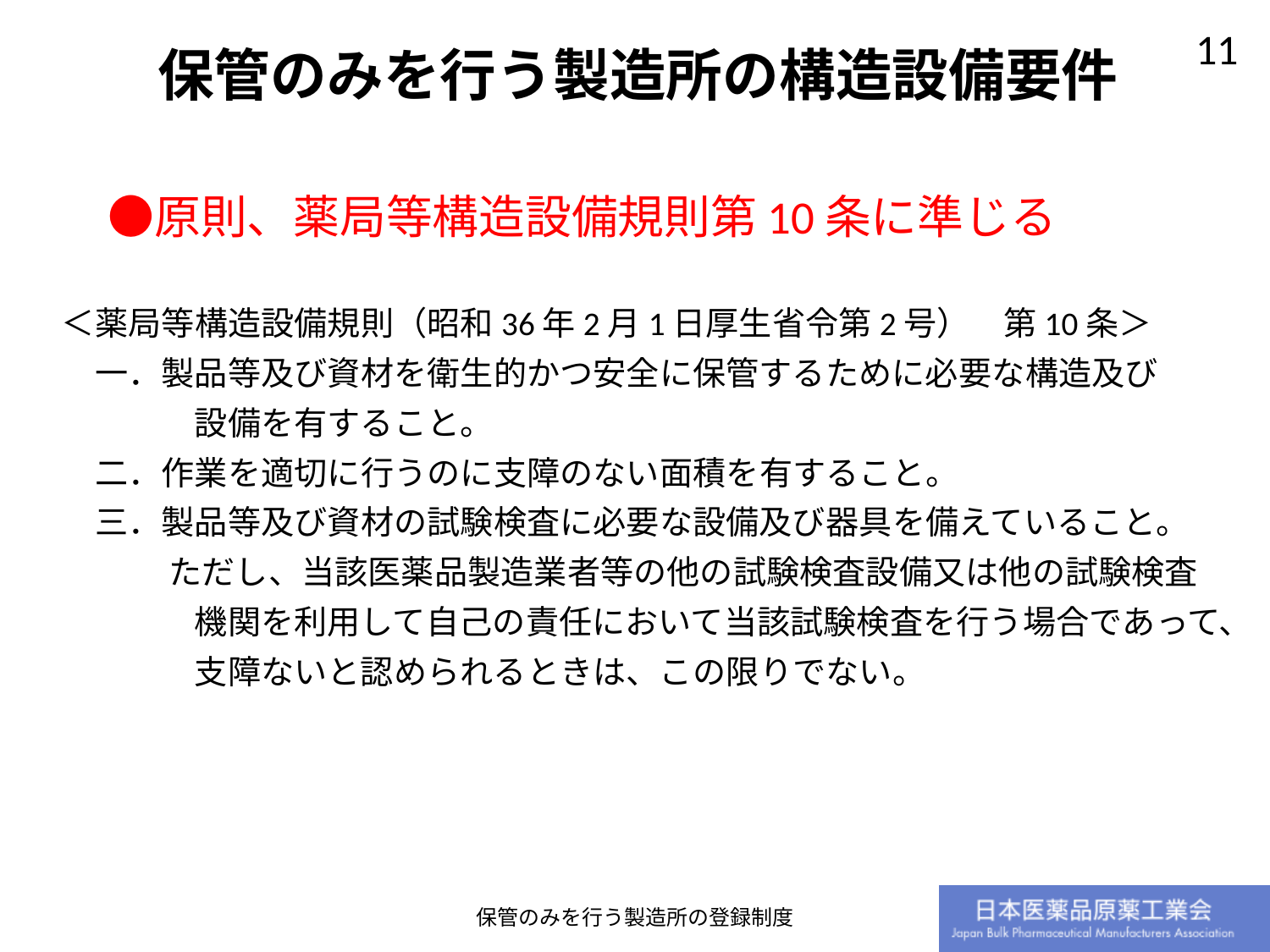

# 保管のみを行う製造所の構造設備要件
　●原則、薬局等構造設備規則第10条に準じる

＜薬局等構造設備規則（昭和36年2月1日厚生省令第2号）　第10条＞
　一．製品等及び資材を衛生的かつ安全に保管するために必要な構造及び
　　　　設備を有すること。
　二．作業を適切に行うのに支障のない面積を有すること。
　三．製品等及び資材の試験検査に必要な設備及び器具を備えていること。
　　　 ただし、当該医薬品製造業者等の他の試験検査設備又は他の試験検査
　　　　機関を利用して自己の責任において当該試験検査を行う場合であって、
　　　　支障ないと認められるときは、この限りでない。
保管のみを行う製造所の登録制度